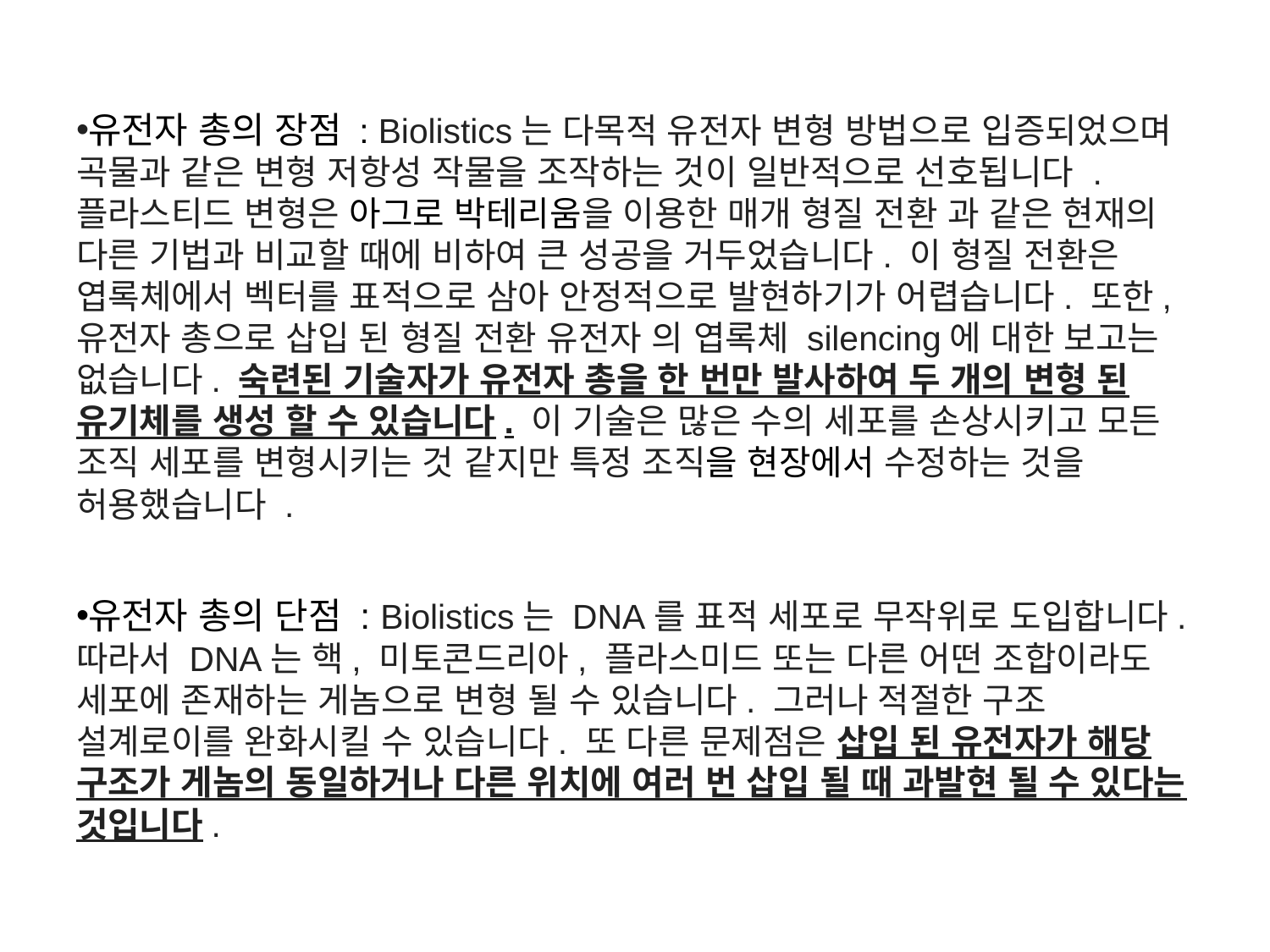

유전자 총의 장점 : Biolistics는 다목적 유전자 변형 방법으로 입증되었으며 곡물과 같은 변형 저항성 작물을 조작하는 것이 일반적으로 선호됩니다 . 플라스티드 변형은 아그로 박테리움을 이용한 매개 형질 전환 과 같은 현재의 다른 기법과 비교할 때에 비하여 큰 성공을 거두었습니다. 이 형질 전환은 엽록체에서 벡터를 표적으로 삼아 안정적으로 발현하기가 어렵습니다. 또한, 유전자 총으로 삽입 된 형질 전환 유전자 의 엽록체 silencing에 대한 보고는 없습니다. 숙련된 기술자가 유전자 총을 한 번만 발사하여 두 개의 변형 된 유기체를 생성 할 수 있습니다. 이 기술은 많은 수의 세포를 손상시키고 모든 조직 세포를 변형시키는 것 같지만 특정 조직을 현장에서 수정하는 것을 허용했습니다 .

유전자 총의 단점 : Biolistics는 DNA를 표적 세포로 무작위로 도입합니다. 따라서 DNA는 핵, 미토콘드리아, 플라스미드 또는 다른 어떤 조합이라도 세포에 존재하는 게놈으로 변형 될 수 있습니다. 그러나 적절한 구조 설계로이를 완화시킬 수 있습니다. 또 다른 문제점은 삽입 된 유전자가 해당 구조가 게놈의 동일하거나 다른 위치에 여러 번 삽입 될 때 과발현 될 수 있다는 것입니다.